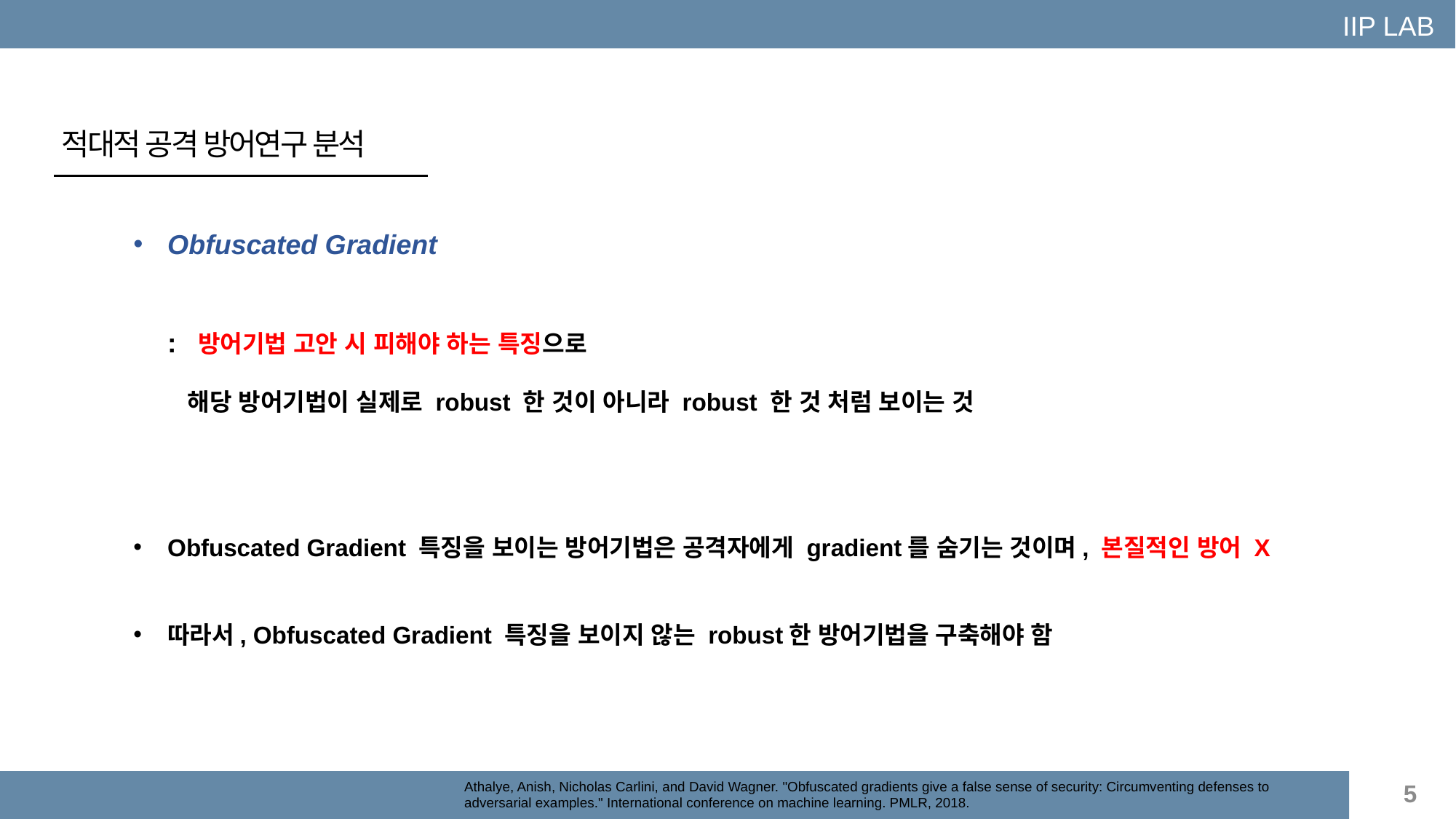

IIP LAB
적대적 공격 방어연구 분석
Obfuscated Gradient
:  방어기법 고안 시 피해야 하는 특징으로
   해당 방어기법이 실제로 robust 한 것이 아니라 robust 한 것 처럼 보이는 것

Obfuscated Gradient 특징을 보이는 방어기법은 공격자에게 gradient를 숨기는 것이며, 본질적인 방어 X

따라서, Obfuscated Gradient 특징을 보이지 않는 robust한 방어기법을 구축해야 함

5
Athalye, Anish, Nicholas Carlini, and David Wagner. "Obfuscated gradients give a false sense of security: Circumventing defenses to adversarial examples." International conference on machine learning. PMLR, 2018.